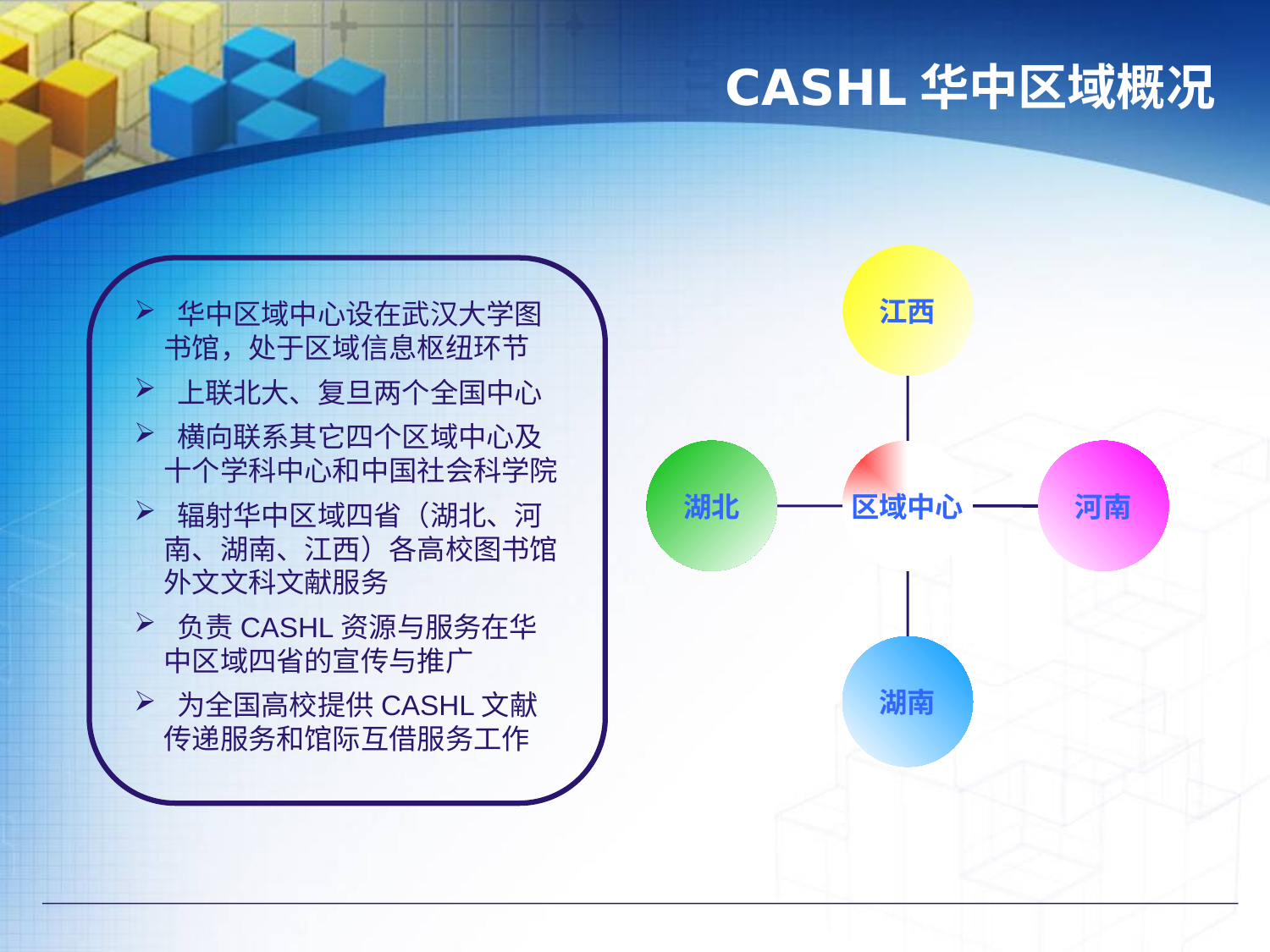

# CASHL华中区域概况
江西

湖北
区域中心
河南

湖南

 华中区域中心设在武汉大学图书馆，处于区域信息枢纽环节
 上联北大、复旦两个全国中心
 横向联系其它四个区域中心及十个学科中心和中国社会科学院
 辐射华中区域四省（湖北、河南、湖南、江西）各高校图书馆外文文科文献服务
 负责CASHL资源与服务在华中区域四省的宣传与推广
 为全国高校提供CASHL文献传递服务和馆际互借服务工作